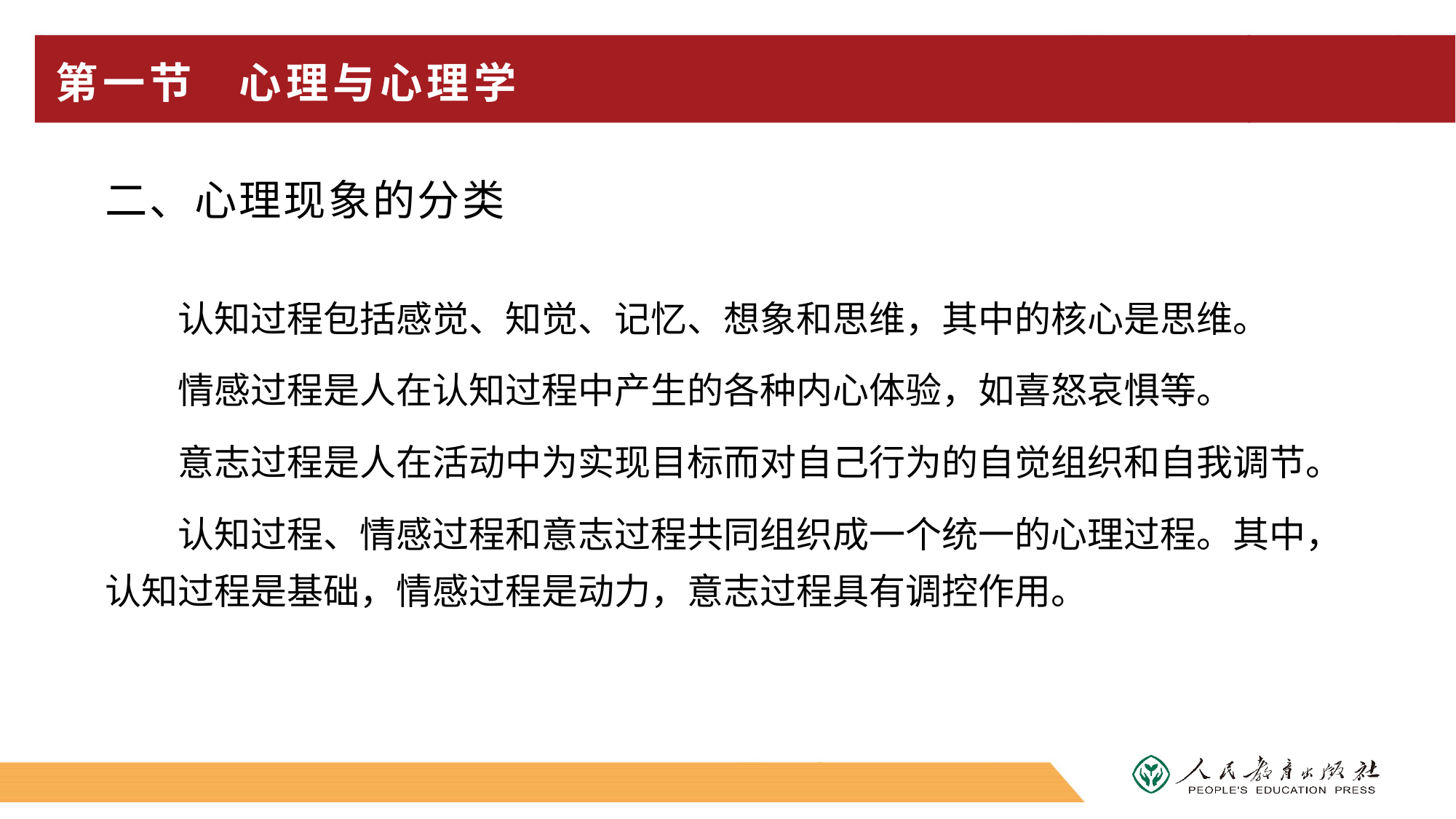

# 第一节   心理与心理学
二、心理现象的分类
认知过程包括感觉、知觉、记忆、想象和思维，其中的核心是思维。
情感过程是人在认知过程中产生的各种内心体验，如喜怒哀惧等。
意志过程是人在活动中为实现目标而对自己行为的自觉组织和自我调节。
认知过程、情感过程和意志过程共同组织成一个统一的心理过程。其中，认知过程是基础，情感过程是动力，意志过程具有调控作用。